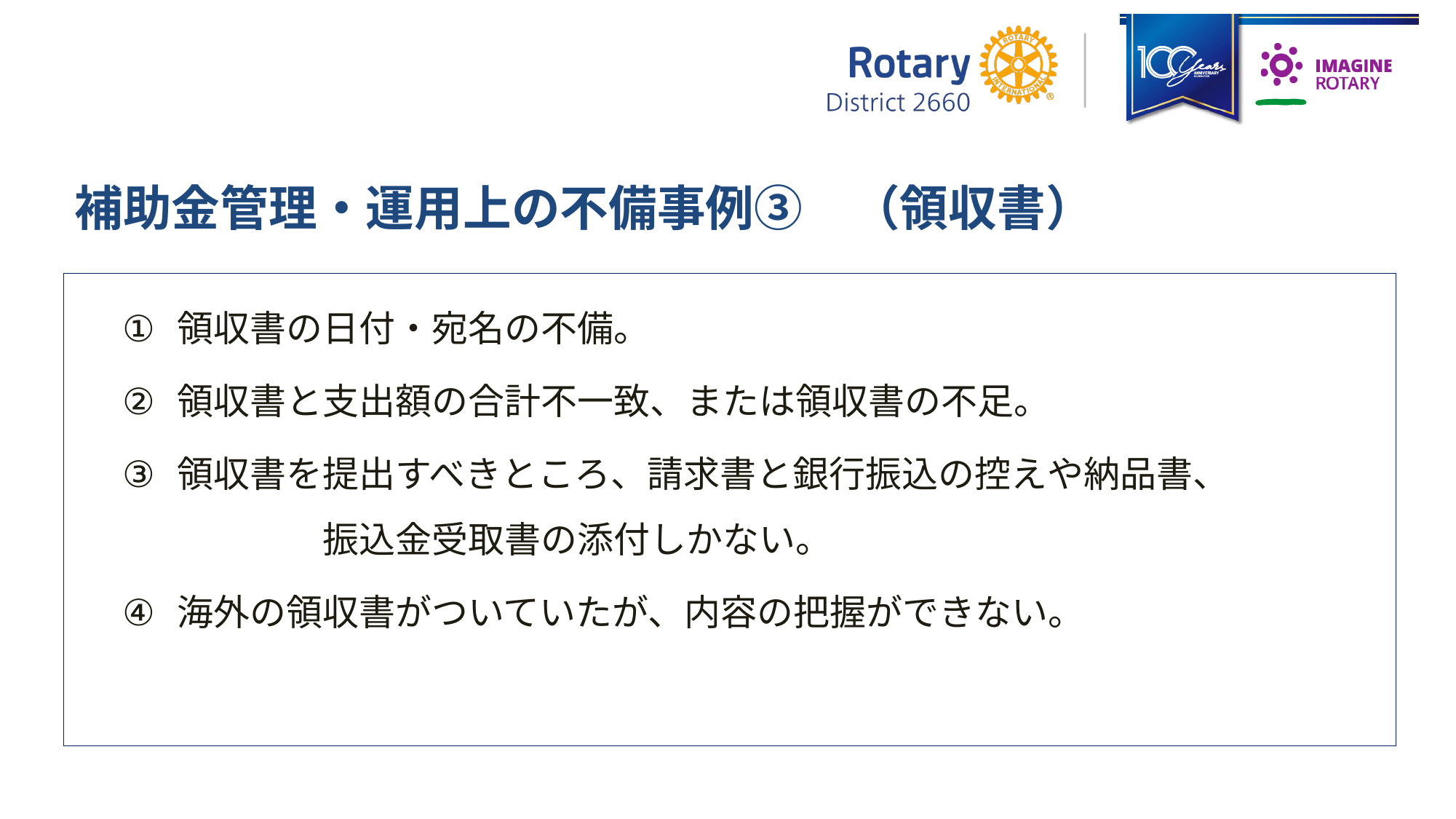

補助金管理・運用上の不備事例③　（領収書）
領収書の日付・宛名の不備。
領収書と支出額の合計不一致、または領収書の不足。
領収書を提出すべきところ、請求書と銀行振込の控えや納品書、　　　　　　　　振込金受取書の添付しかない。
海外の領収書がついていたが、内容の把握ができない。